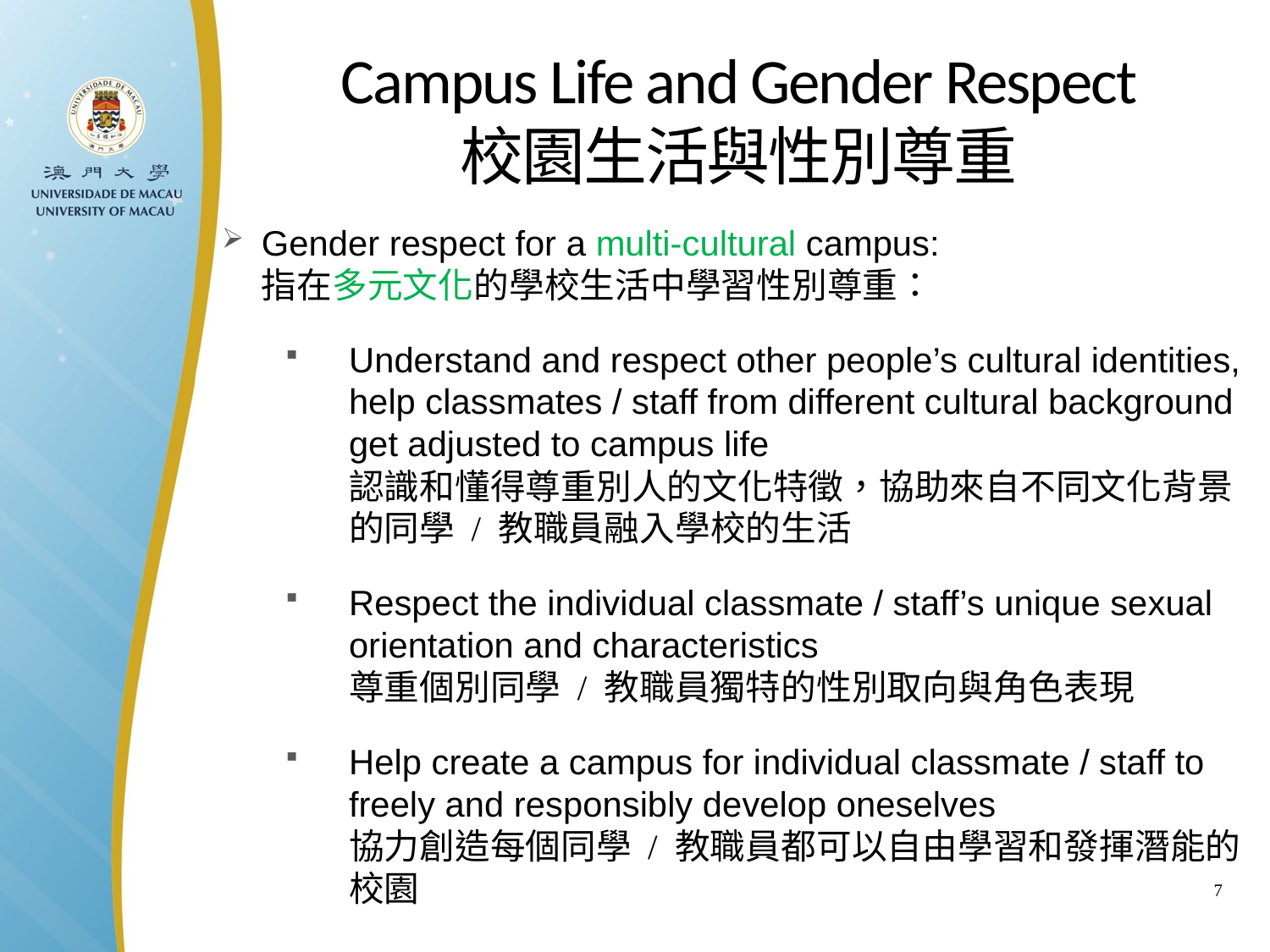

Campus Life and Gender Respect
校園生活與性別尊重
Gender respect for a multi-cultural campus:
指在多元文化的學校生活中學習性別尊重：
Understand and respect other people’s cultural identities, help classmates / staff from different cultural background get adjusted to campus life
認識和懂得尊重別人的文化特徵，協助來自不同文化背景的同學 / 教職員融入學校的生活
Respect the individual classmate / staff’s unique sexual orientation and characteristics
尊重個別同學 / 教職員獨特的性別取向與角色表現
Help create a campus for individual classmate / staff to freely and responsibly develop oneselves
協力創造每個同學 / 教職員都可以自由學習和發揮潛能的校園
7